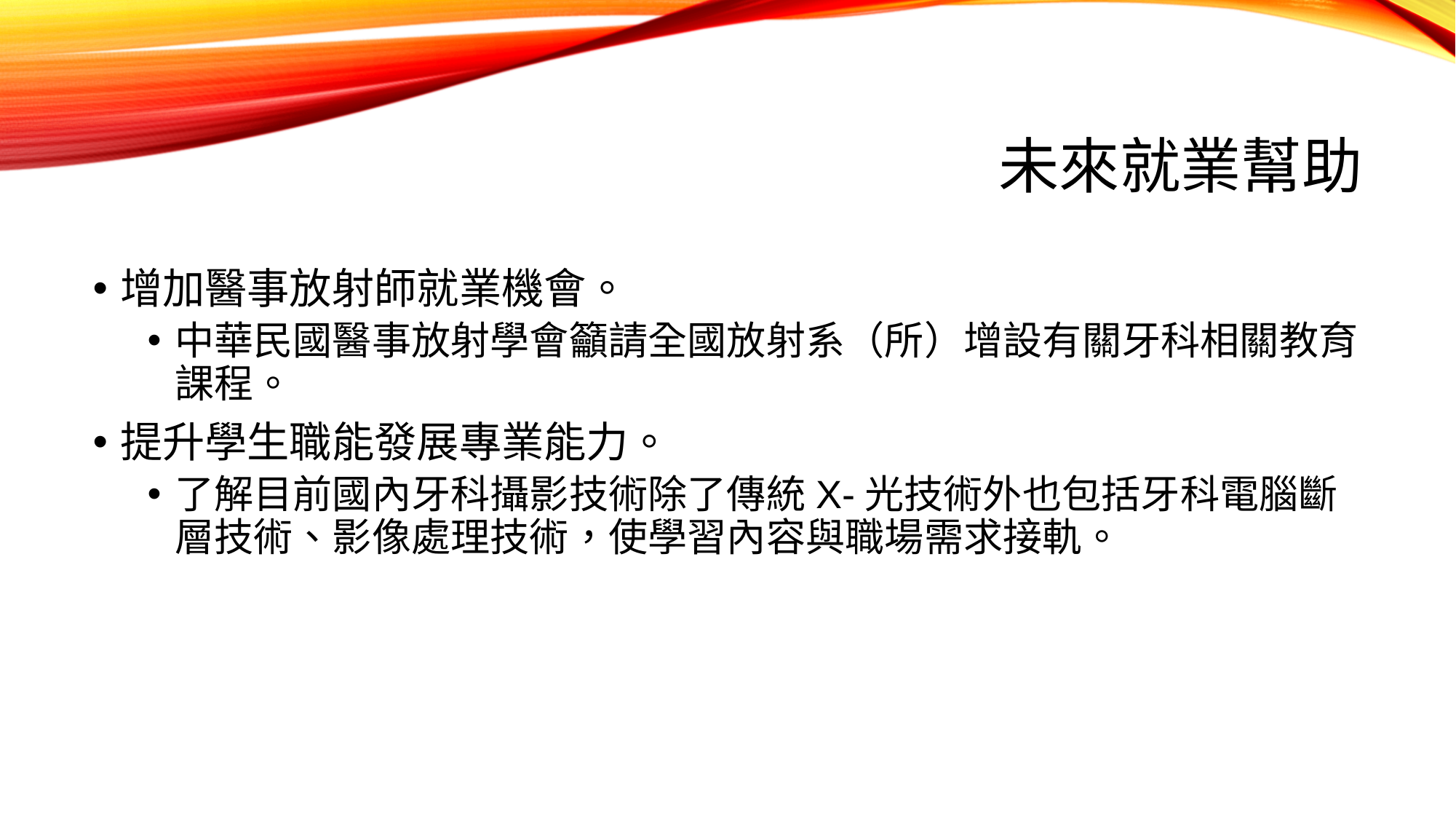

# 未來就業幫助
增加醫事放射師就業機會。
中華民國醫事放射學會籲請全國放射系（所）增設有關牙科相關教育課程。
提升學生職能發展專業能力。
了解目前國內牙科攝影技術除了傳統X-光技術外也包括牙科電腦斷層技術、影像處理技術，使學習內容與職場需求接軌。